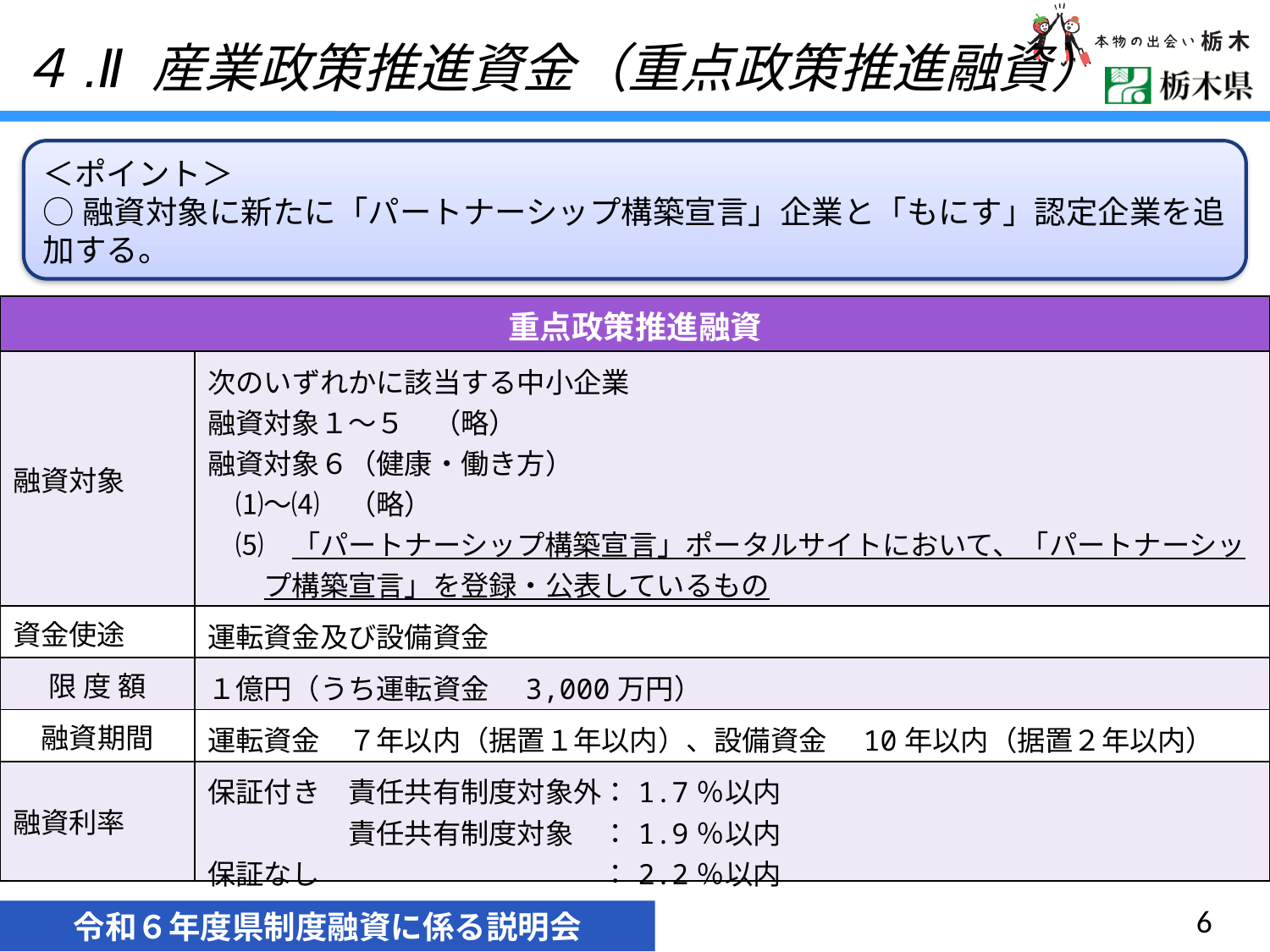

４.Ⅱ 産業政策推進資金（重点政策推進融資）
＜ポイント＞
○融資対象に新たに「パートナーシップ構築宣言」企業と「もにす」認定企業を追加する。
| 重点政策推進融資 | 新型コロナウイルス感染症対策融資 |
| --- | --- |
| 融資対象 | 次のいずれかに該当する中小企業 融資対象１～５　（略） 融資対象６（健康・働き方） 　⑴～⑷　（略） 　⑸　「パートナーシップ構築宣言」ポータルサイトにおいて、「パートナーシッ 　　プ構築宣言」を登録・公表しているもの 　⑹　障害者雇用促進法第77条の規定に基づく「もにす」の認定を受けたもの |
| 資金使途 | 運転資金及び設備資金 |
| 限 度 額 | １億円（うち運転資金　3,000万円） |
| 融資期間 | 運転資金　７年以内（据置１年以内）、設備資金　10年以内（据置２年以内） |
| 融資利率 | 保証付き　責任共有制度対象外：1.7％以内 　　　　　責任共有制度対象　：1.9％以内 保証なし　　　　　　　　　　：2.2％以内 |
6